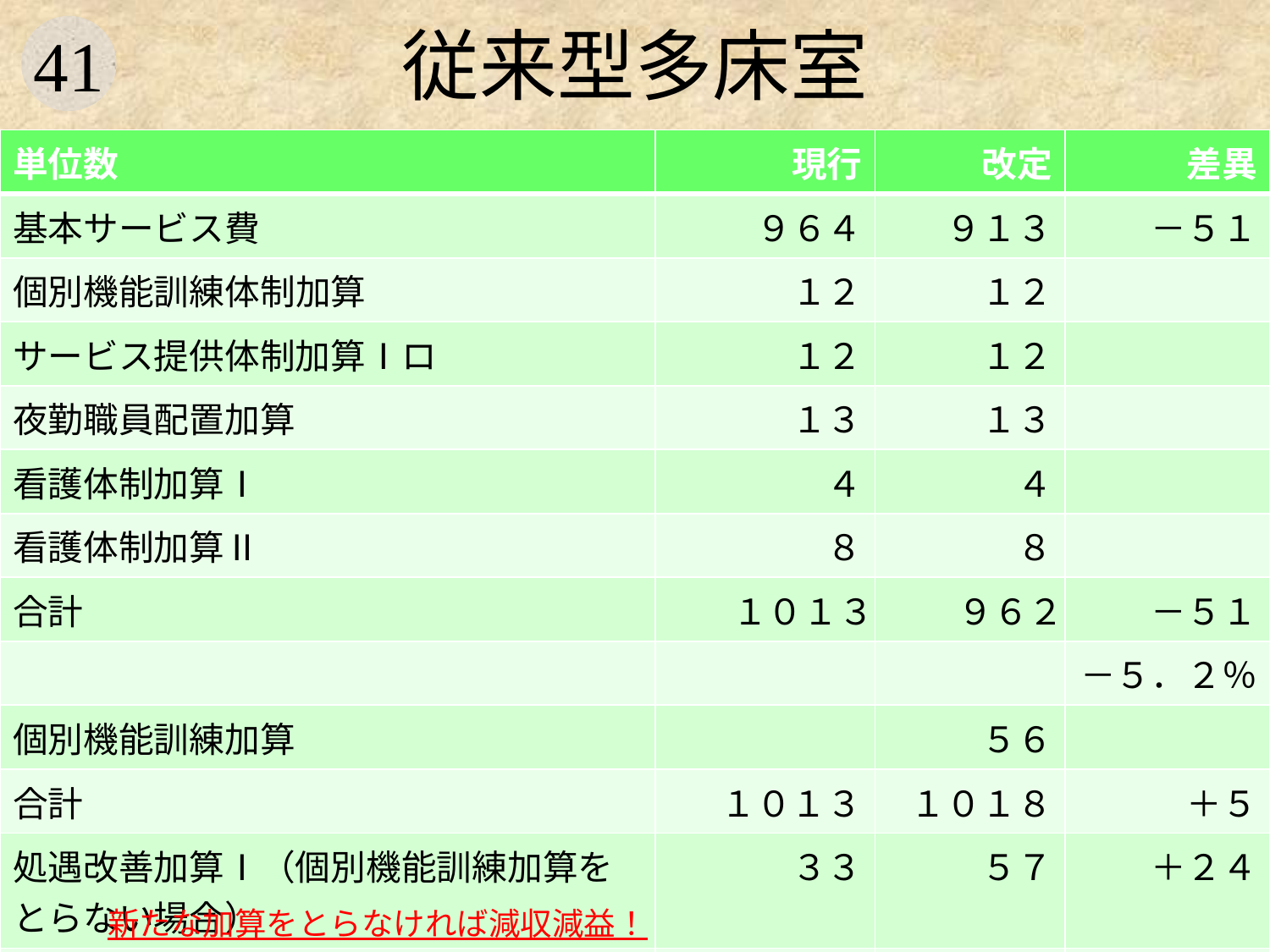

# 従来型多床室
| 単位数 | 現行 | 改定 | 差異 |
| --- | --- | --- | --- |
| 基本サービス費 | ９６４ | ９１３ | －５１ |
| 個別機能訓練体制加算 | １２ | １２ |  |
| サービス提供体制加算Ⅰロ | １２ | １２ |  |
| 夜勤職員配置加算 | １３ | １３ |  |
| 看護体制加算Ⅰ | ４ | ４ |  |
| 看護体制加算Ⅱ | ８ | ８ |  |
| 合計 | １０１３ | ９６２ | －５１ |
|  |  |  | －５．２％ |
| 個別機能訓練加算 |  | ５６ |  |
| 合計 | １０１３ | １０１８ | ＋５ |
| 処遇改善加算Ⅰ（個別機能訓練加算をとらない場合） | ３３ | ５７ | ＋２４ |
| 合計 | １０４６ | １０１９ | －２．６% |
新たな加算をとらなければ減収減益！